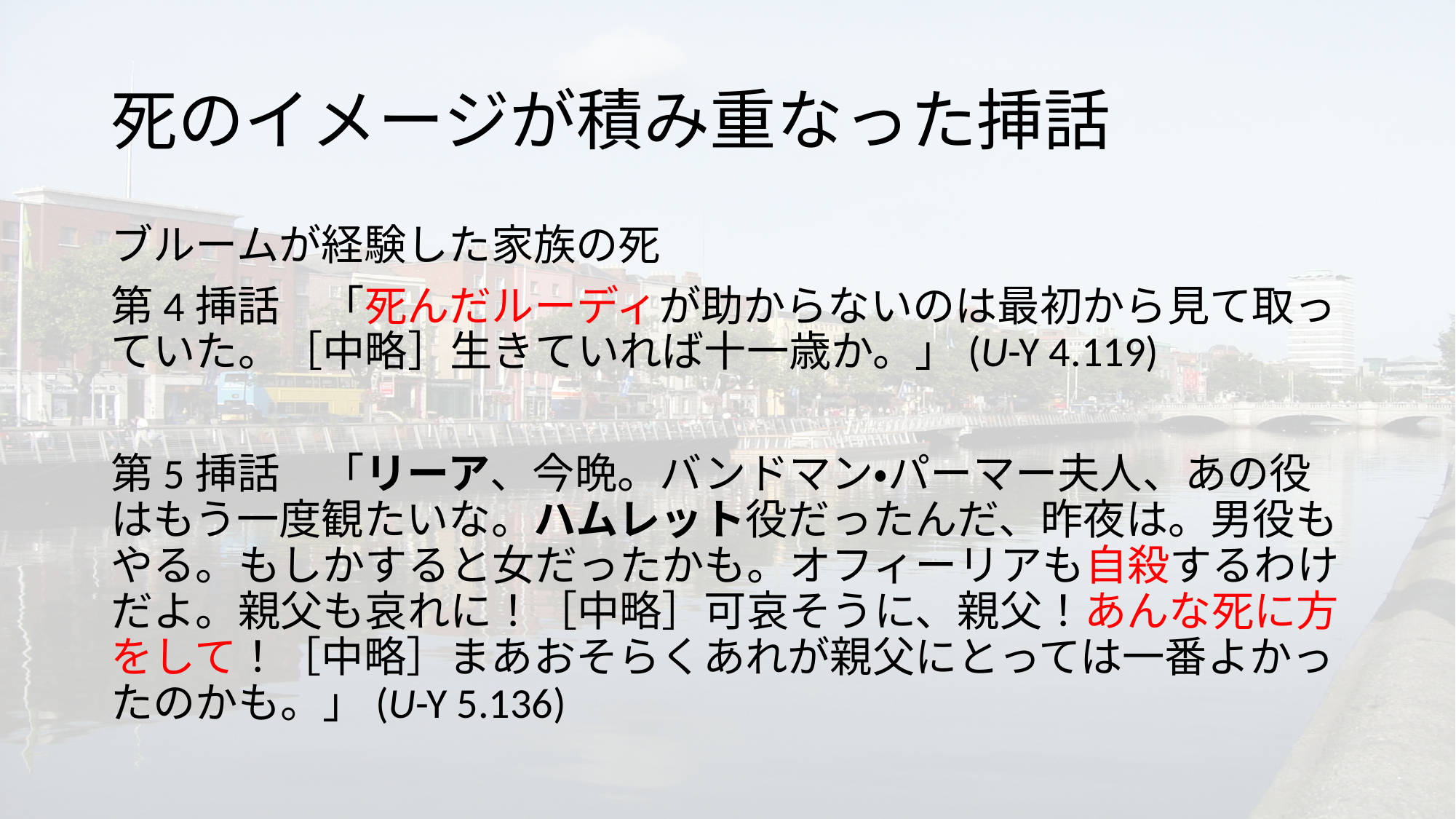

# 死のイメージが積み重なった挿話
ブルームが経験した家族の死
第4挿話　「死んだルーディが助からないのは最初から見て取っていた。［中略］生きていれば十一歳か。」(U-Y 4.119)

第5挿話　「リーア、今晩。バンドマン・パーマー夫人、あの役はもう一度観たいな。ハムレット役だったんだ、昨夜は。男役もやる。もしかすると女だったかも。オフィーリアも自殺するわけだよ。親父も哀れに！［中略］可哀そうに、親父！あんな死に方をして！［中略］まあおそらくあれが親父にとっては一番よかったのかも。」(U-Y 5.136)